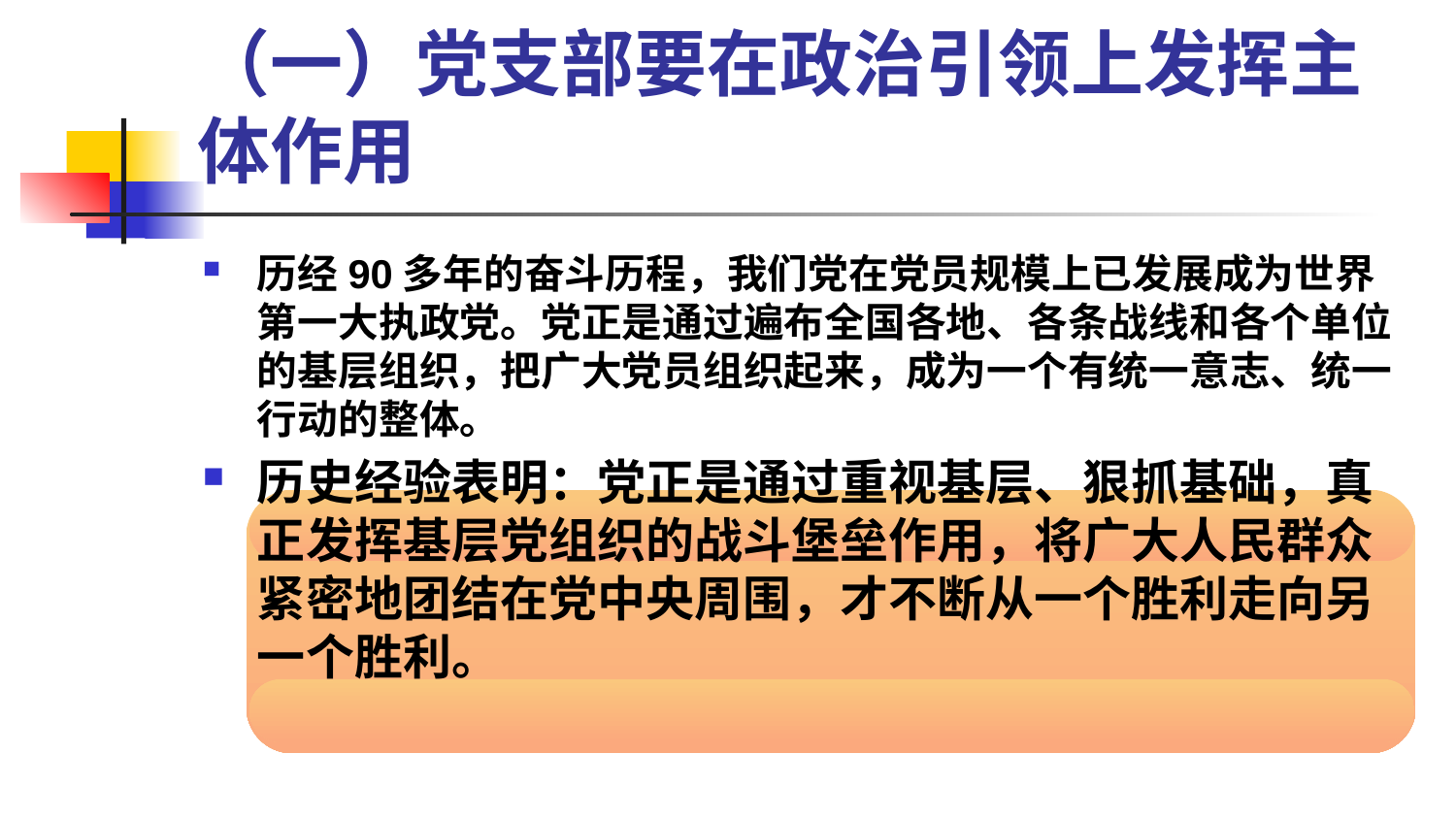

# （一）党支部要在政治引领上发挥主体作用
历经90多年的奋斗历程，我们党在党员规模上已发展成为世界第一大执政党。党正是通过遍布全国各地、各条战线和各个单位的基层组织，把广大党员组织起来，成为一个有统一意志、统一行动的整体。
历史经验表明：党正是通过重视基层、狠抓基础，真正发挥基层党组织的战斗堡垒作用，将广大人民群众紧密地团结在党中央周围，才不断从一个胜利走向另一个胜利。